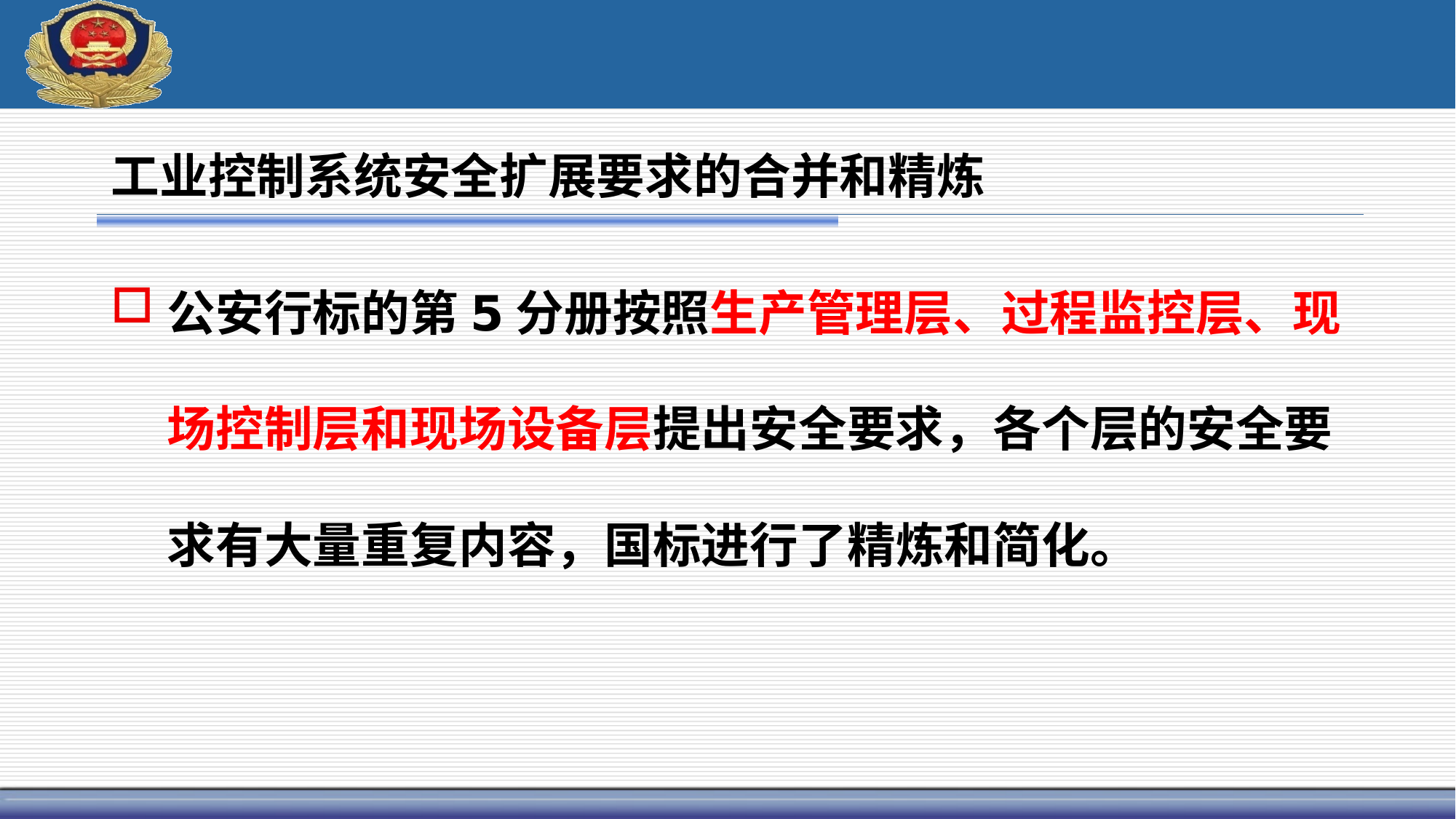

# 工业控制系统安全扩展要求的合并和精炼
公安行标的第5分册按照生产管理层、过程监控层、现场控制层和现场设备层提出安全要求，各个层的安全要求有大量重复内容，国标进行了精炼和简化。
86